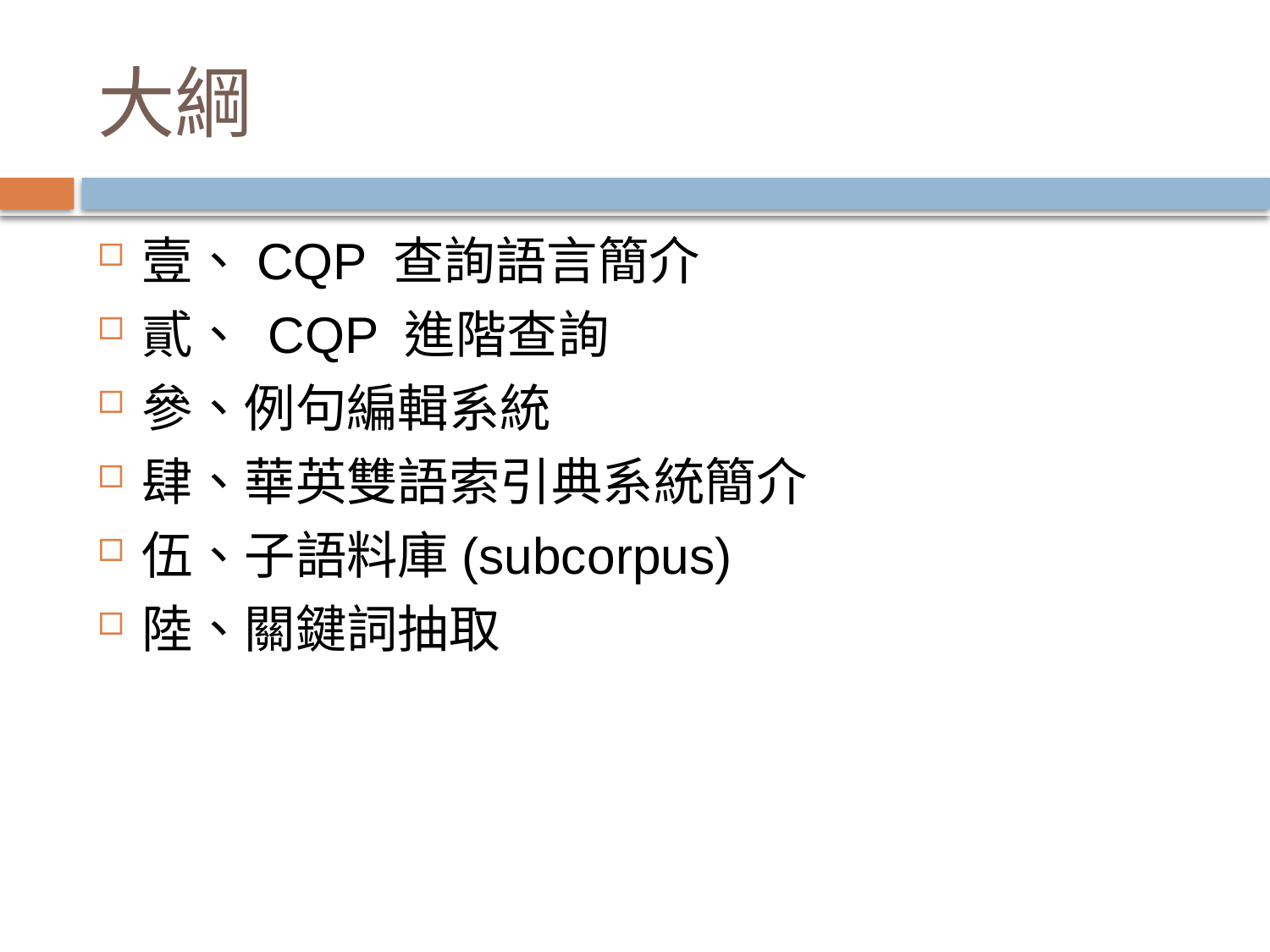

# 大綱
壹、CQP 查詢語言簡介
貳、 CQP 進階查詢
參、例句編輯系統
肆、華英雙語索引典系統簡介
伍、子語料庫(subcorpus)
陸、關鍵詞抽取